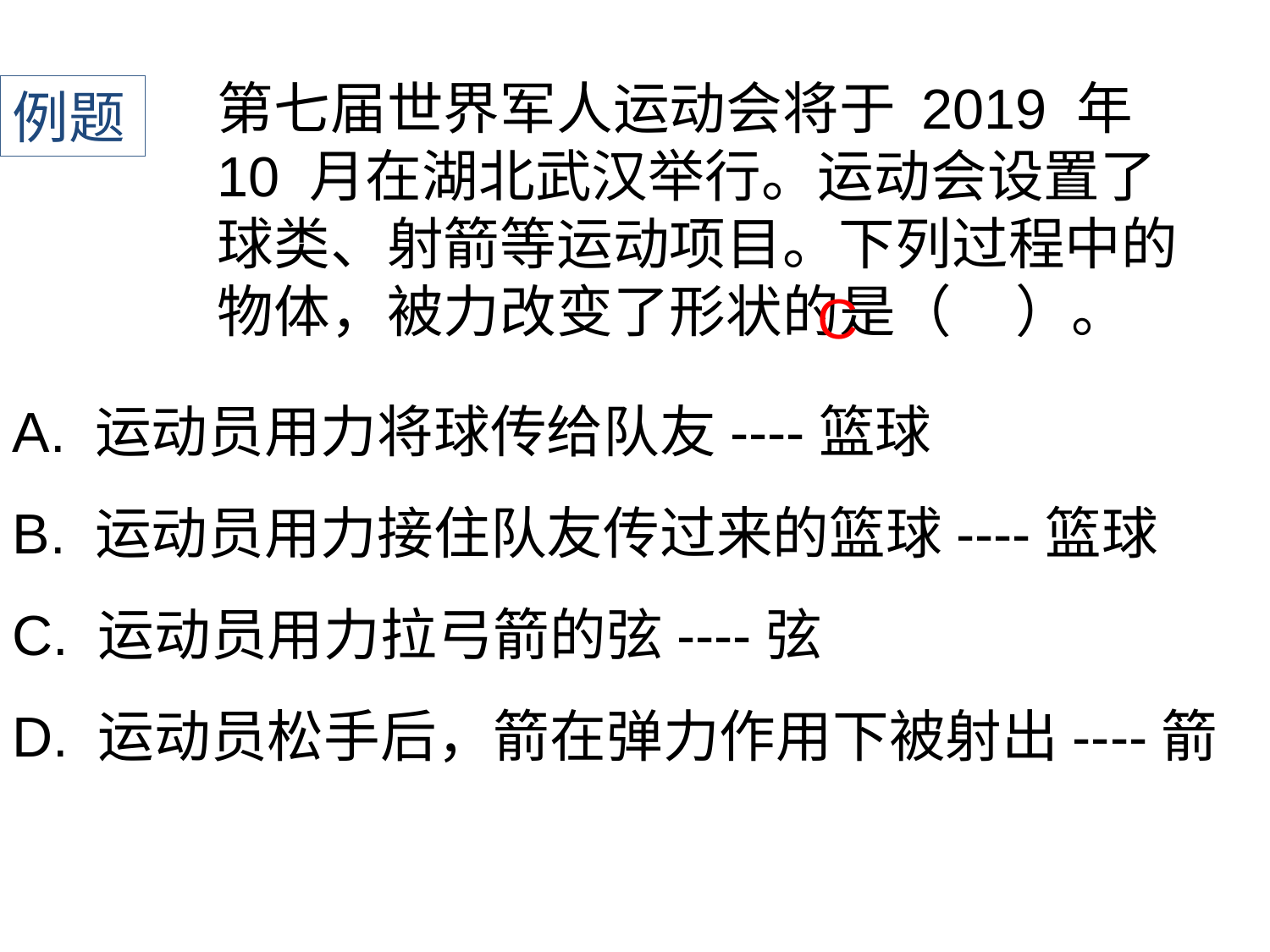

第七届世界军人运动会将于 2019 年 10 月在湖北武汉举行。运动会设置了球类、射箭等运动项目。下列过程中的物体，被力改变了形状的是（     ）。
例题
C
A. 运动员用力将球传给队友----篮球
B. 运动员用力接住队友传过来的篮球----篮球
C. 运动员用力拉弓箭的弦----弦
D. 运动员松手后，箭在弹力作用下被射出----箭